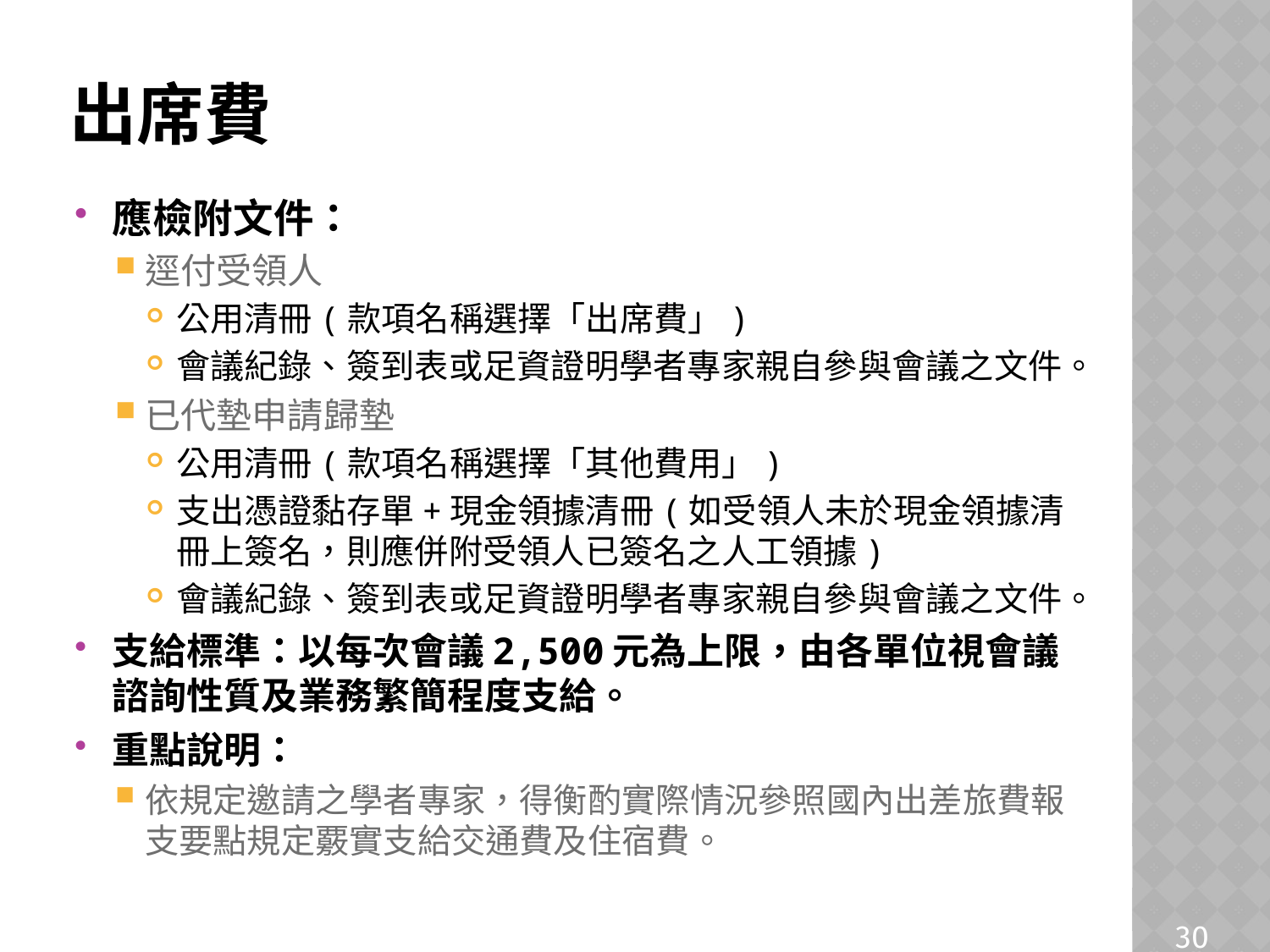

# 出席費
應檢附文件：
逕付受領人
公用清冊(款項名稱選擇「出席費」)
會議紀錄、簽到表或足資證明學者專家親自參與會議之文件。
已代墊申請歸墊
公用清冊(款項名稱選擇「其他費用」)
支出憑證黏存單+現金領據清冊(如受領人未於現金領據清冊上簽名，則應併附受領人已簽名之人工領據)
會議紀錄、簽到表或足資證明學者專家親自參與會議之文件。
支給標準：以每次會議2,500元為上限，由各單位視會議諮詢性質及業務繁簡程度支給。
重點說明：
依規定邀請之學者專家，得衡酌實際情況參照國內出差旅費報支要點規定覈實支給交通費及住宿費。
30